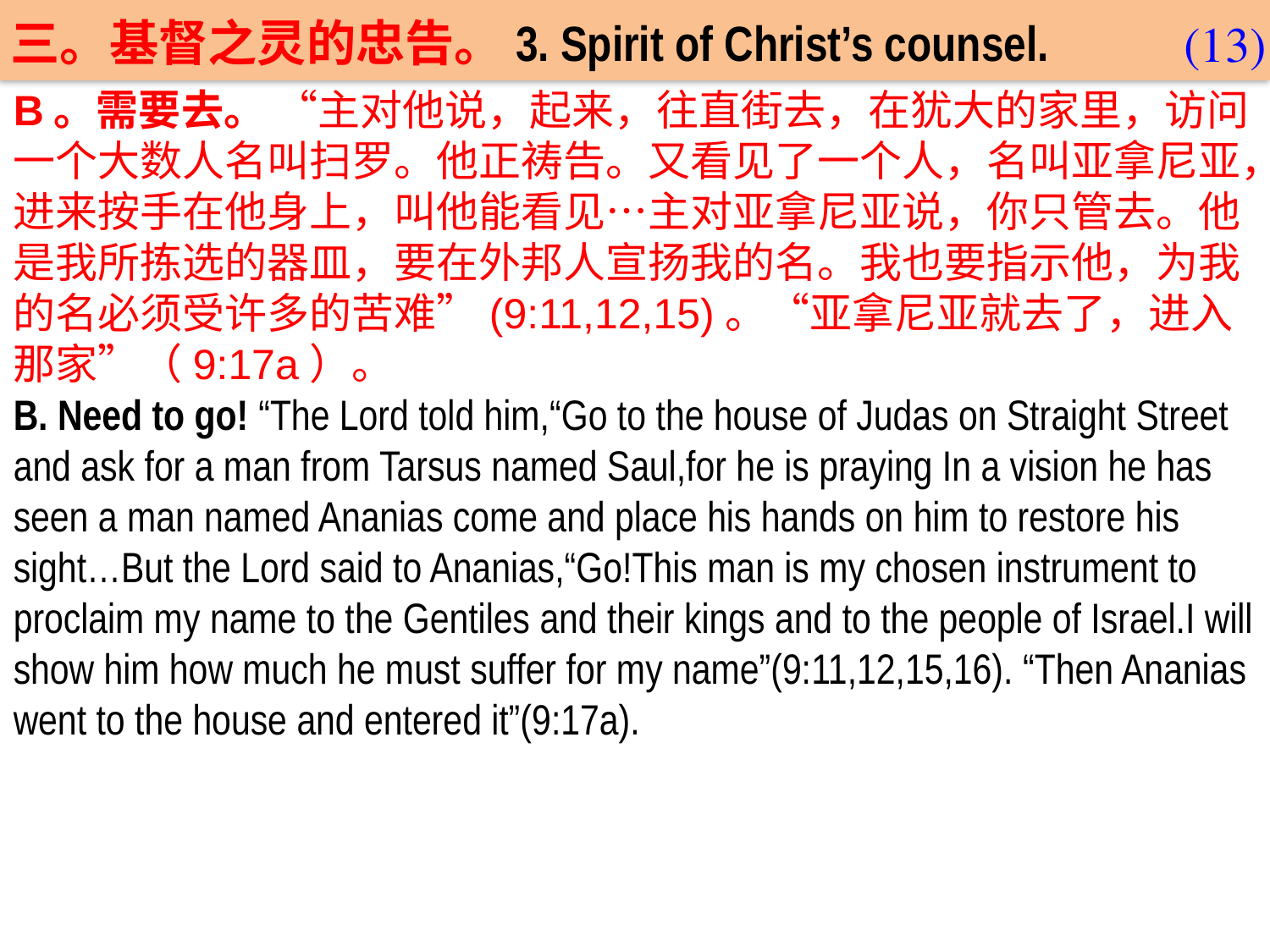

三。基督之灵的忠告。3. Spirit of Christ’s counsel.
(13)
B。需要去。 “主对他说，起来，往直街去，在犹大的家里，访问一个大数人名叫扫罗。他正祷告。又看见了一个人，名叫亚拿尼亚，进来按手在他身上，叫他能看见…主对亚拿尼亚说，你只管去。他是我所拣选的器皿，要在外邦人宣扬我的名。我也要指示他，为我的名必须受许多的苦难”(9:11,12,15)。“亚拿尼亚就去了，进入那家”（9:17a）。
B. Need to go! “The Lord told him,“Go to the house of Judas on Straight Street and ask for a man from Tarsus named Saul,for he is praying In a vision he has seen a man named Ananias come and place his hands on him to restore his sight…But the Lord said to Ananias,“Go!This man is my chosen instrument to proclaim my name to the Gentiles and their kings and to the people of Israel.I will show him how much he must suffer for my name”(9:11,12,15,16). “Then Ananias went to the house and entered it”(9:17a).